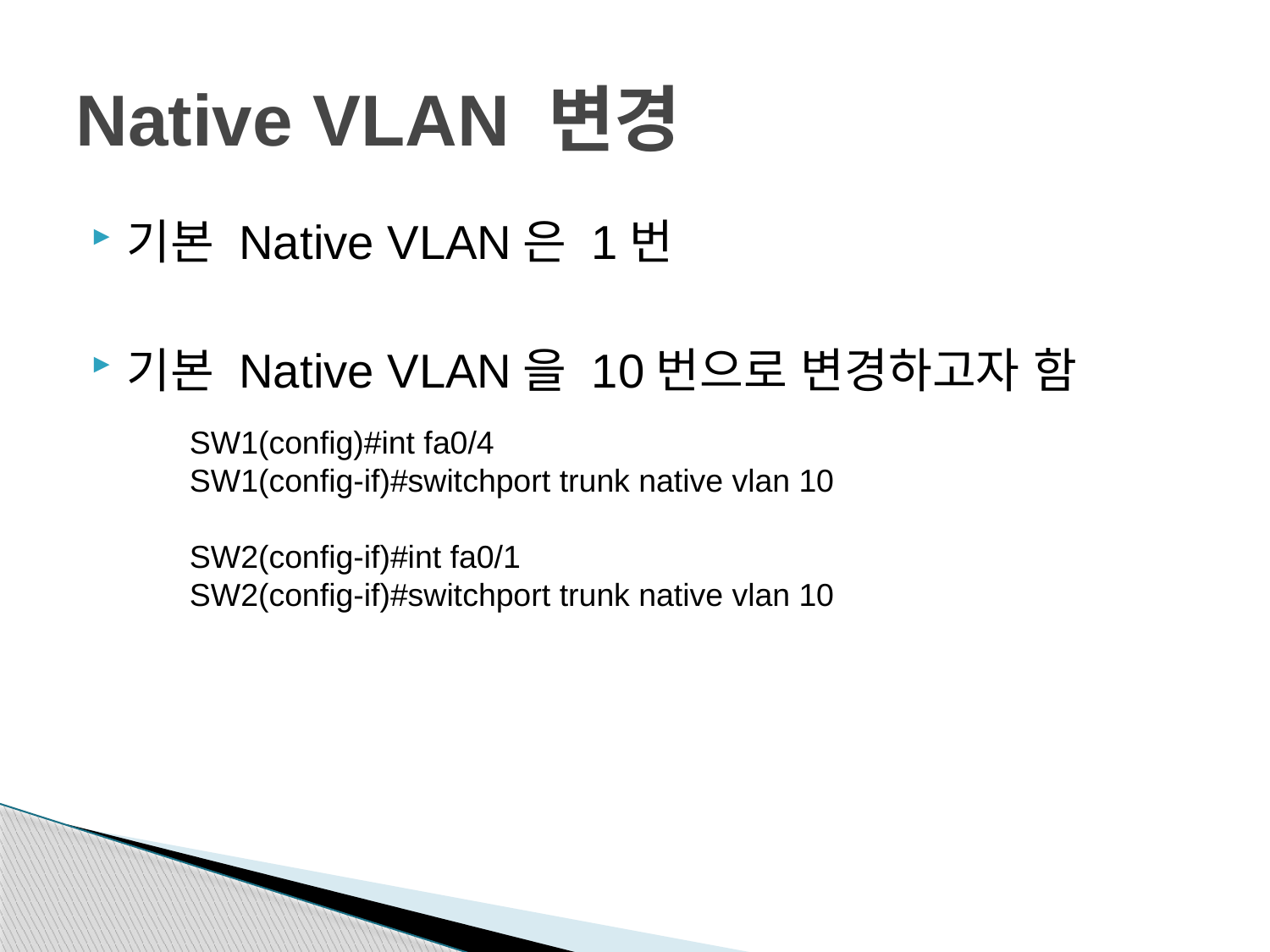

# Native VLAN 변경
기본 Native VLAN은 1번

기본 Native VLAN을 10번으로 변경하고자 함
SW1(config)#int fa0/4
SW1(config-if)#switchport trunk native vlan 10

SW2(config-if)#int fa0/1
SW2(config-if)#switchport trunk native vlan 10